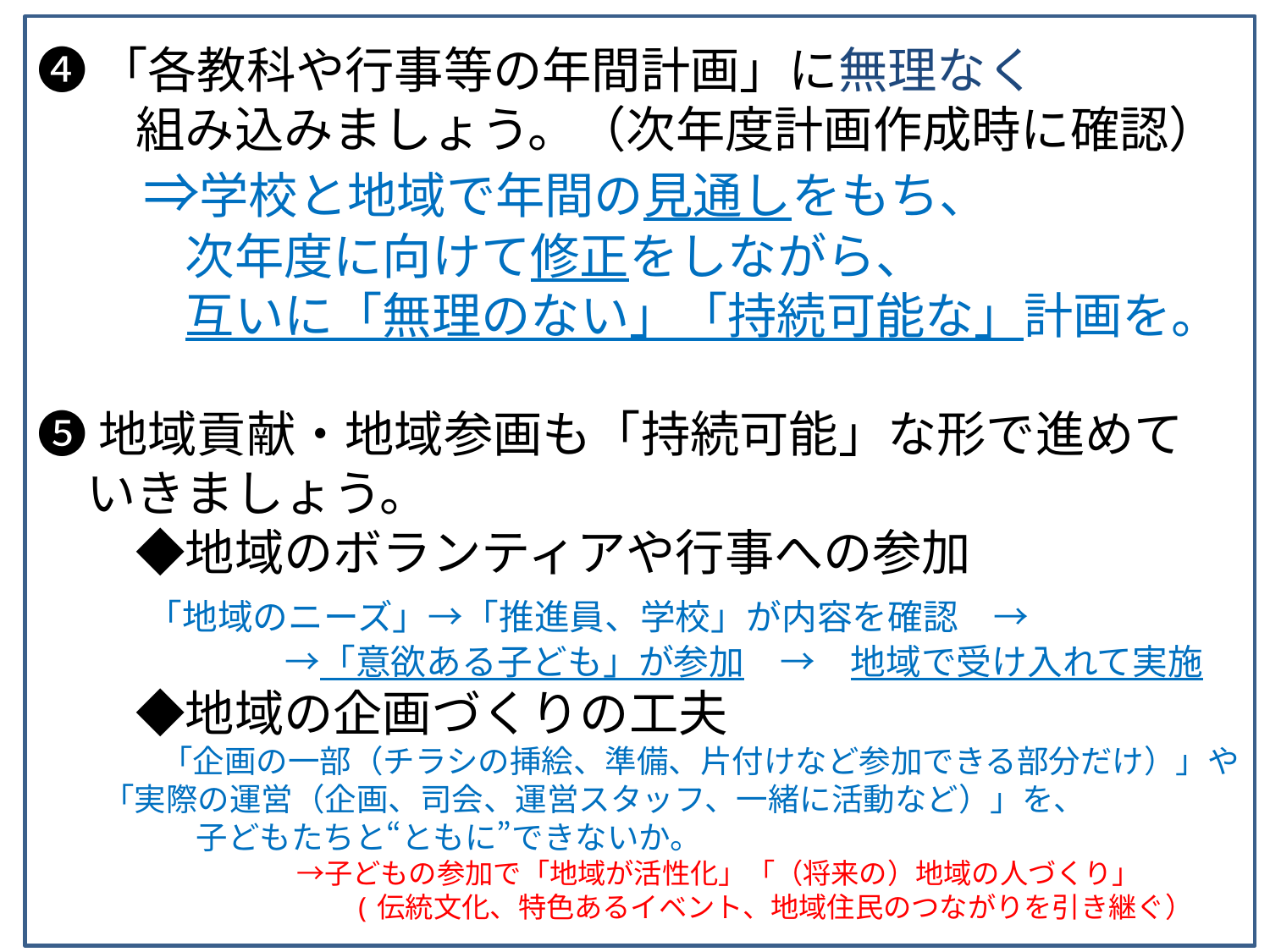

❹「各教科や行事等の年間計画」に無理なく
　　組み込みましょう。（次年度計画作成時に確認）
　　⇒学校と地域で年間の見通しをもち、
　　　次年度に向けて修正をしながら、
　　　互いに「無理のない」「持続可能な」計画を。

❺地域貢献・地域参画も「持続可能」な形で進めて
　いきましょう。
　　◆地域のボランティアや行事への参加
　　 「地域のニーズ」→「推進員、学校」が内容を確認　→
　　　　　　　→「意欲ある子ども」が参加　→　地域で受け入れて実施
　　◆地域の企画づくりの工夫
　　　　　「企画の一部（チラシの挿絵、準備、片付けなど参加できる部分だけ）」や
        「実際の運営（企画、司会、運営スタッフ、一緒に活動など）」を、
　　　　　子どもたちと“ともに”できないか。
　　　　　　　　　　　　　→子どもの参加で「地域が活性化」「（将来の）地域の人づくり」
　　　　　　　　　　　(伝統文化、特色あるイベント、地域住民のつながりを引き継ぐ）